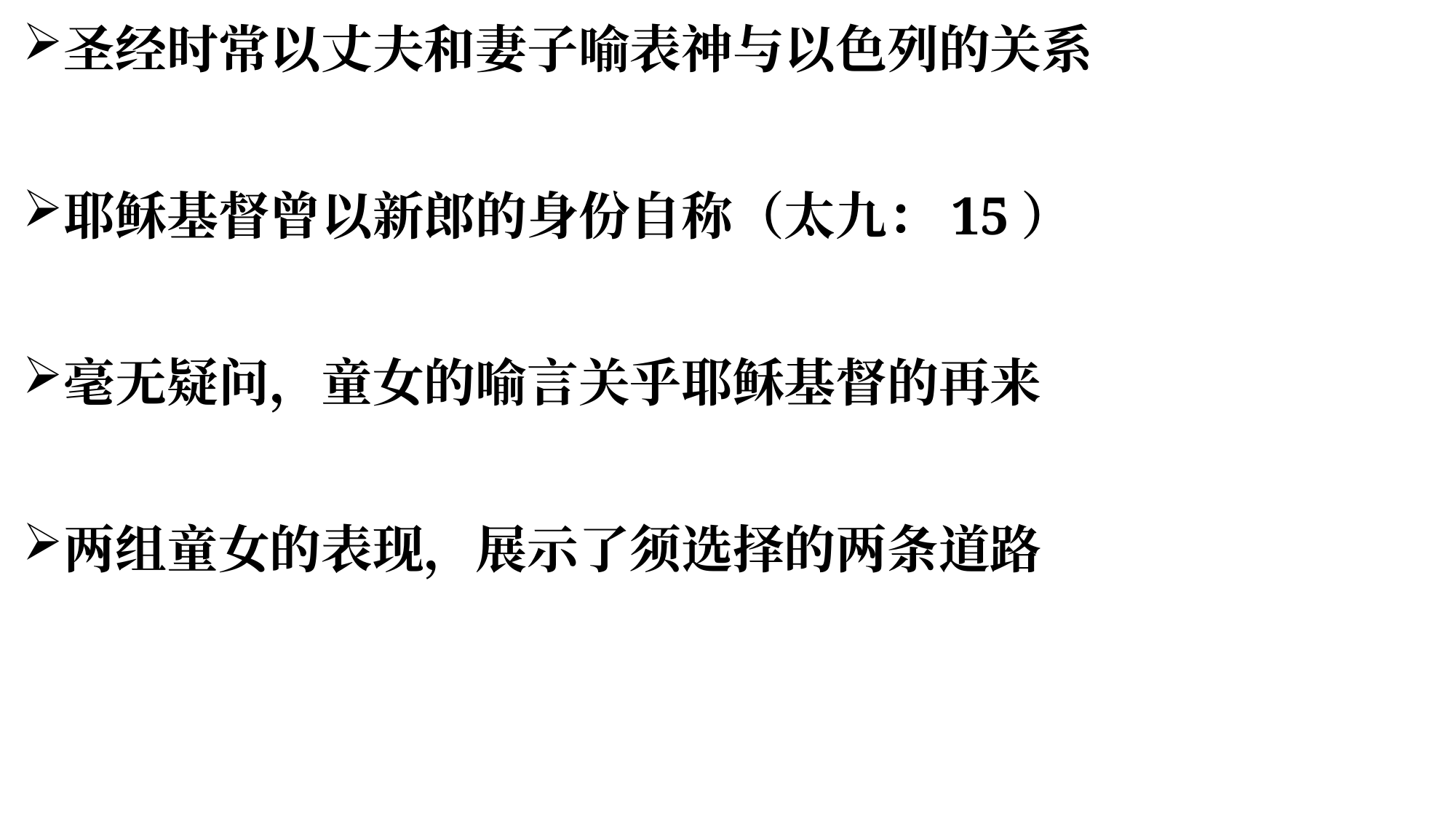

圣经时常以丈夫和妻子喻表神与以色列的关系

耶稣基督曾以新郎的身份自称（太九：15）

毫无疑问，童女的喻言关乎耶稣基督的再来

两组童女的表现，展示了须选择的两条道路